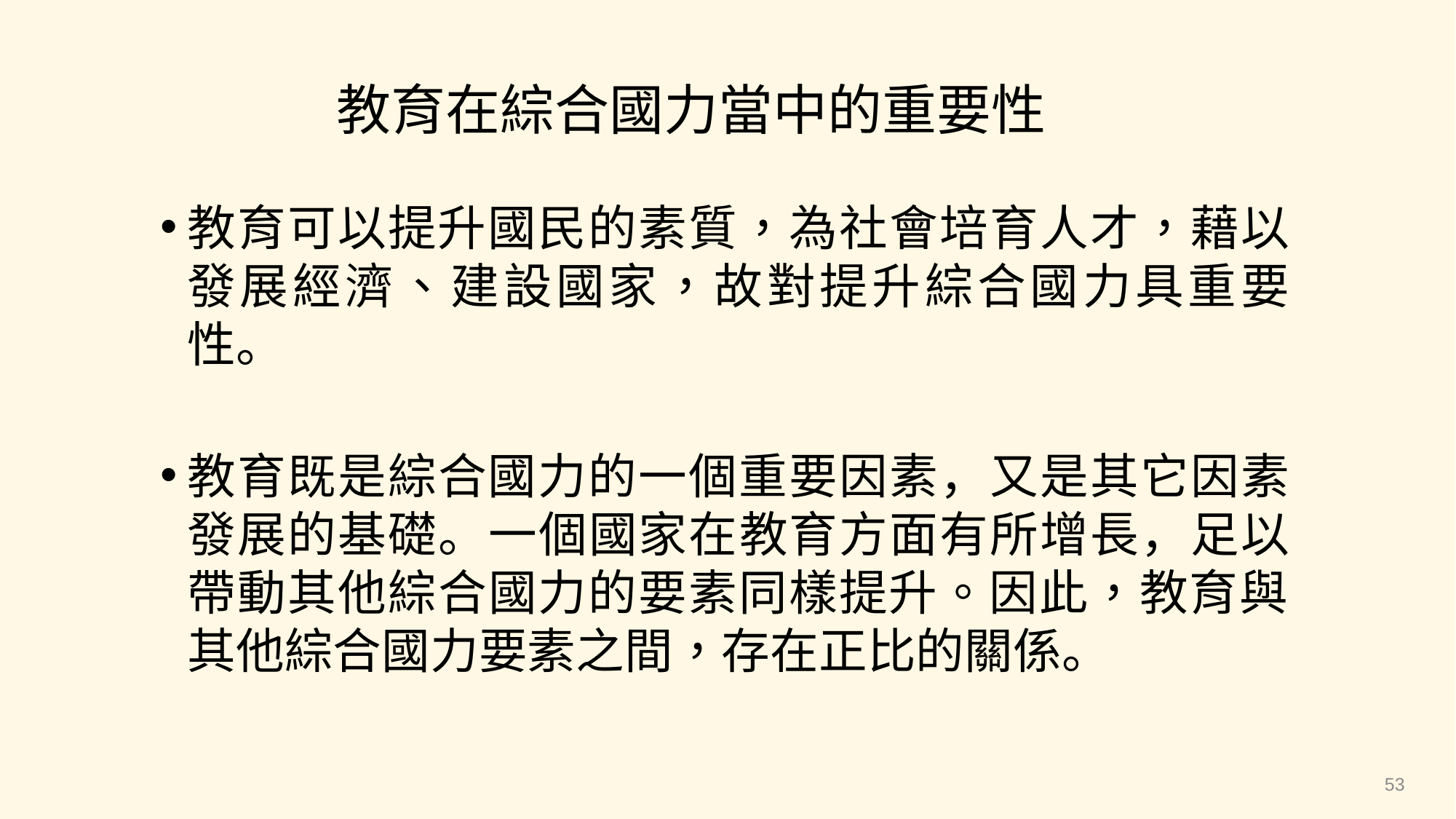

# 教育在綜合國力當中的重要性
教育可以提升國民的素質，為社會培育人才，藉以發展經濟、建設國家，故對提升綜合國力具重要性。

教育既是綜合國力的一個重要因素，又是其它因素發展的基礎。一個國家在教育方面有所增長，足以帶動其他綜合國力的要素同樣提升。因此，教育與其他綜合國力要素之間，存在正比的關係。